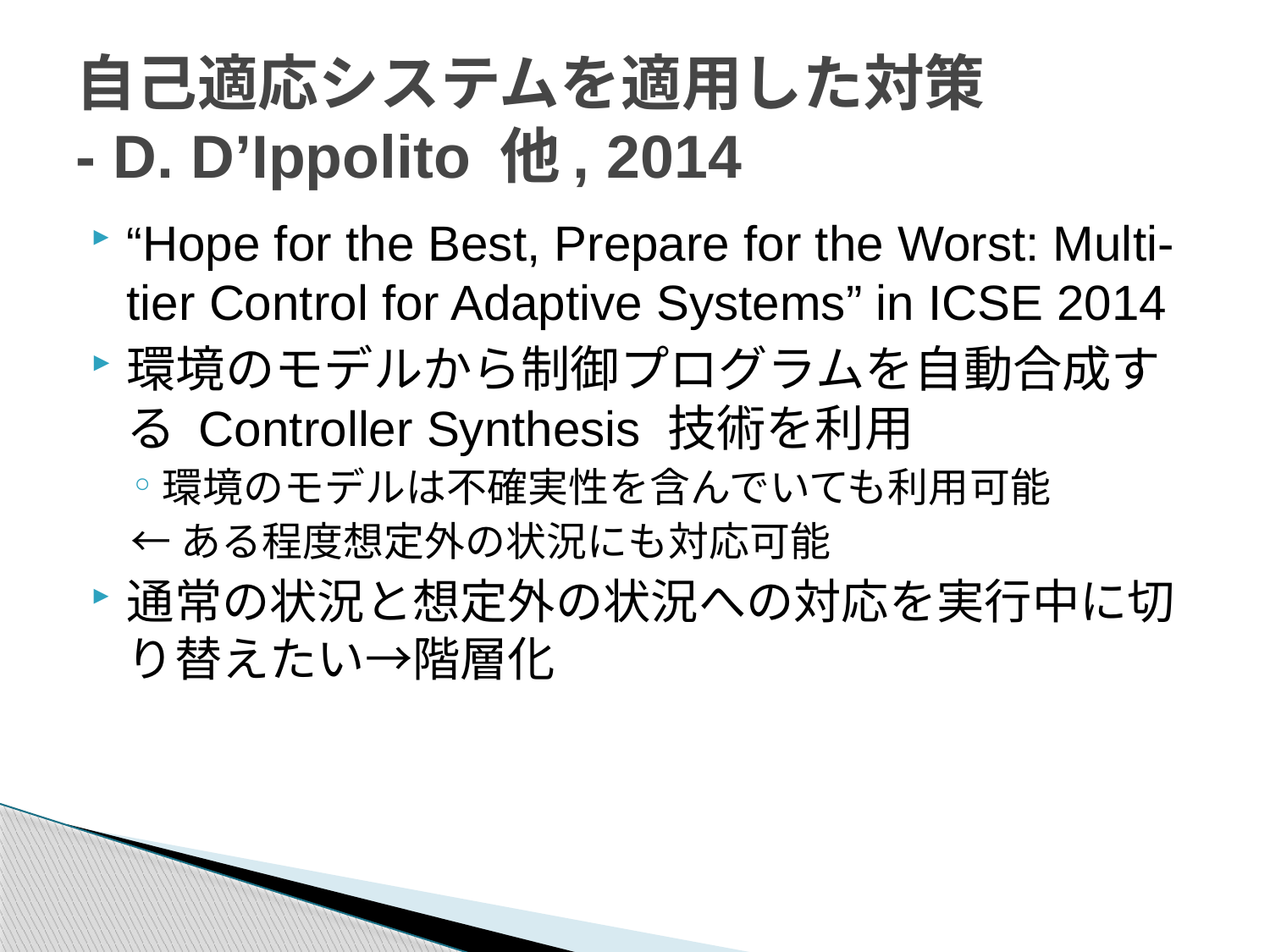

# 自己適応システムを適用した対策 - D. D’Ippolito 他, 2014
“Hope for the Best, Prepare for the Worst: Multi-tier Control for Adaptive Systems” in ICSE 2014
環境のモデルから制御プログラムを自動合成する Controller Synthesis 技術を利用
環境のモデルは不確実性を含んでいても利用可能
←ある程度想定外の状況にも対応可能
通常の状況と想定外の状況への対応を実行中に切り替えたい→階層化